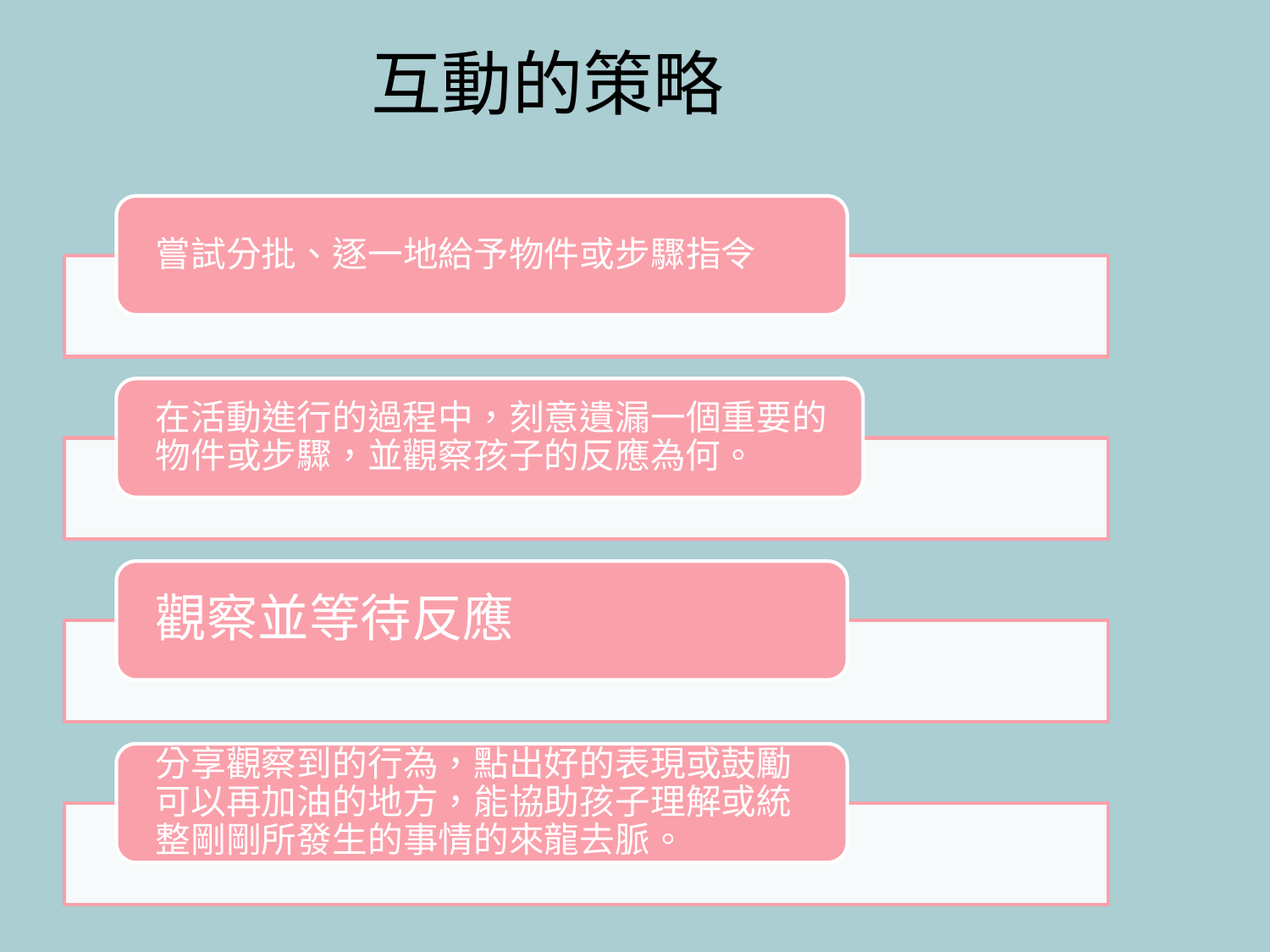

互動的策略
嘗試分批、逐一地給予物件或步驟指令
在活動進行的過程中，刻意遺漏一個重要的物件或步驟，並觀察孩子的反應為何。
觀察並等待反應
分享觀察到的行為，點出好的表現或鼓勵可以再加油的地方，能協助孩子理解或統整剛剛所發生的事情的來龍去脈。